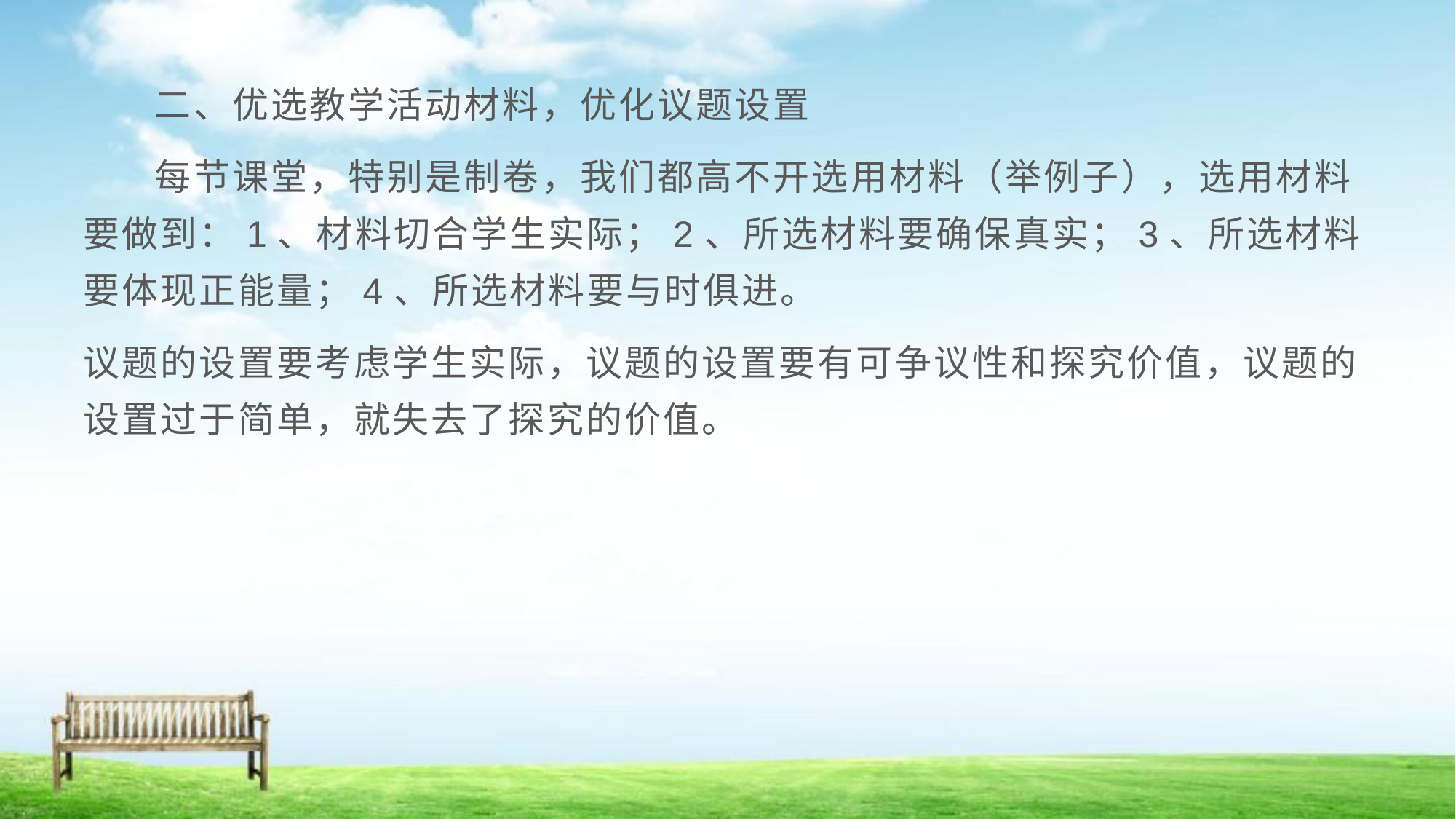

二、优选教学活动材料，优化议题设置
      每节课堂，特别是制卷，我们都高不开选用材料（举例子），选用材料要做到：1、材料切合学生实际；2、所选材料要确保真实；3、所选材料要体现正能量；4、所选材料要与时俱进。
议题的设置要考虑学生实际，议题的设置要有可争议性和探究价值，议题的设置过于简单，就失去了探究的价值。